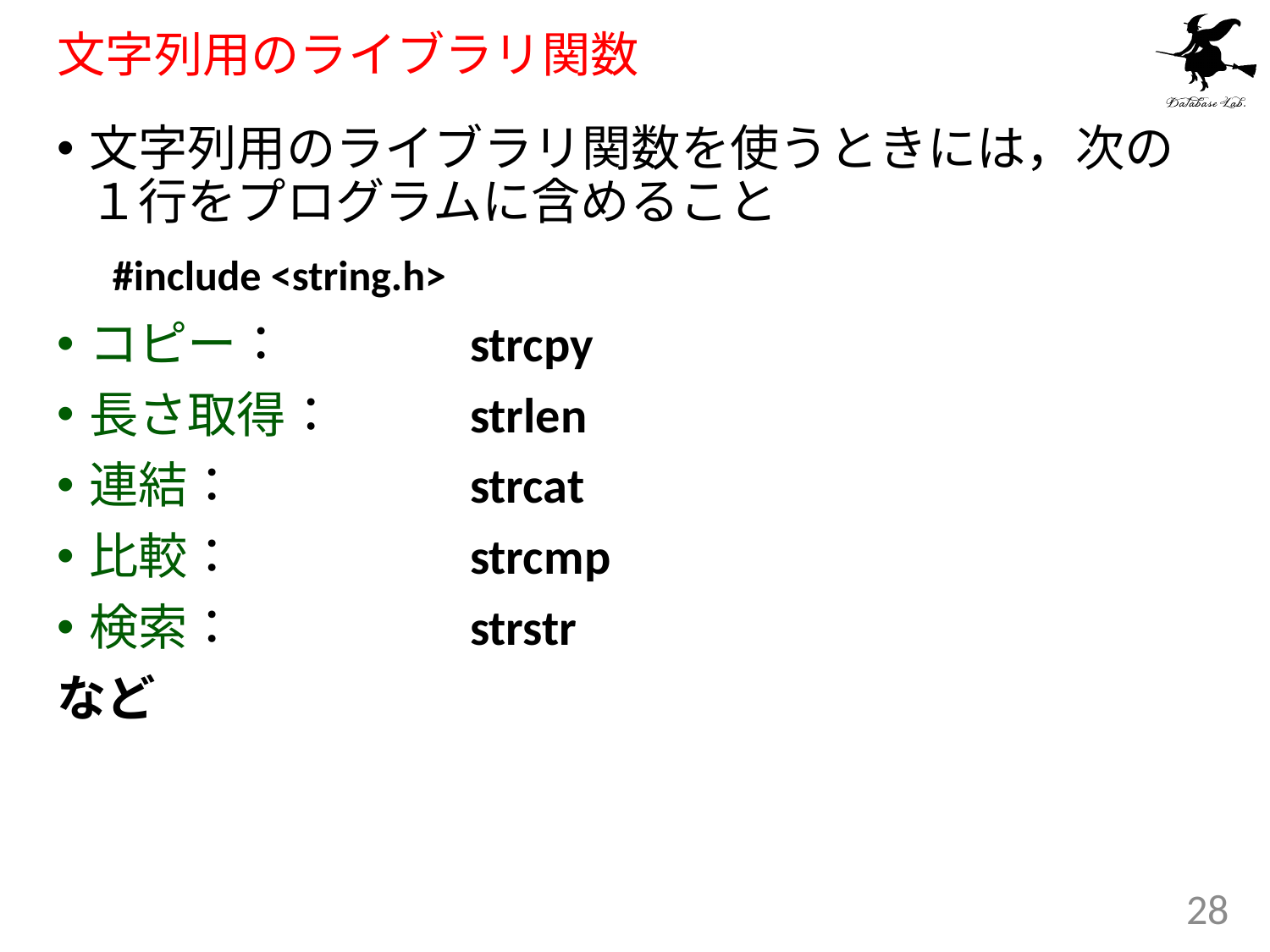

# 文字列用のライブラリ関数
文字列用のライブラリ関数を使うときには，次の１行をプログラムに含めること
    #include <string.h>
コピー：  		strcpy
長さ取得：  	strlen
連結：		strcat
比較：		strcmp
検索：		strstr
など
28